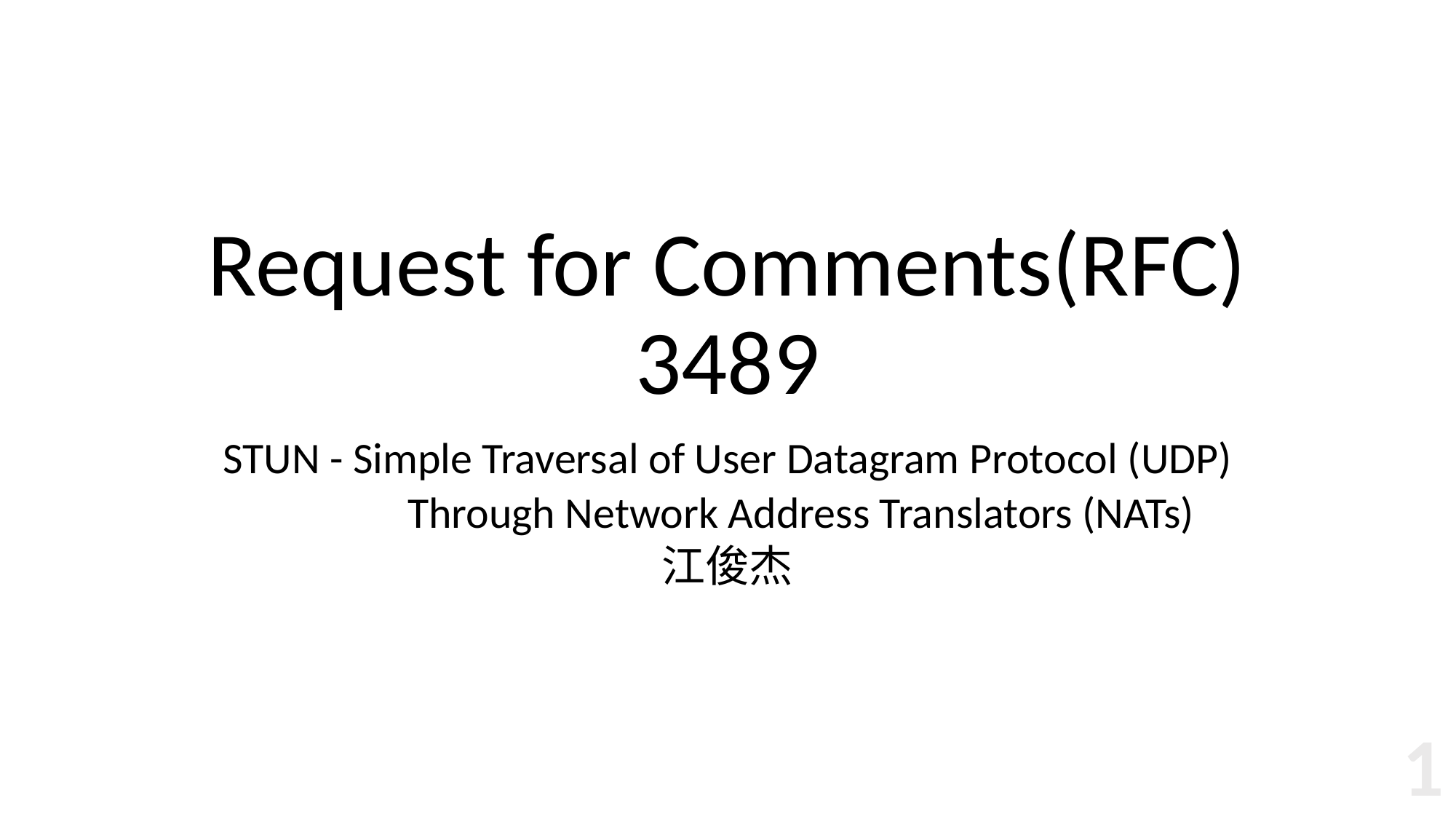

# Request for Comments(RFC) 3489
STUN - Simple Traversal of User Datagram Protocol (UDP)
               Through Network Address Translators (NATs)
江俊杰
1